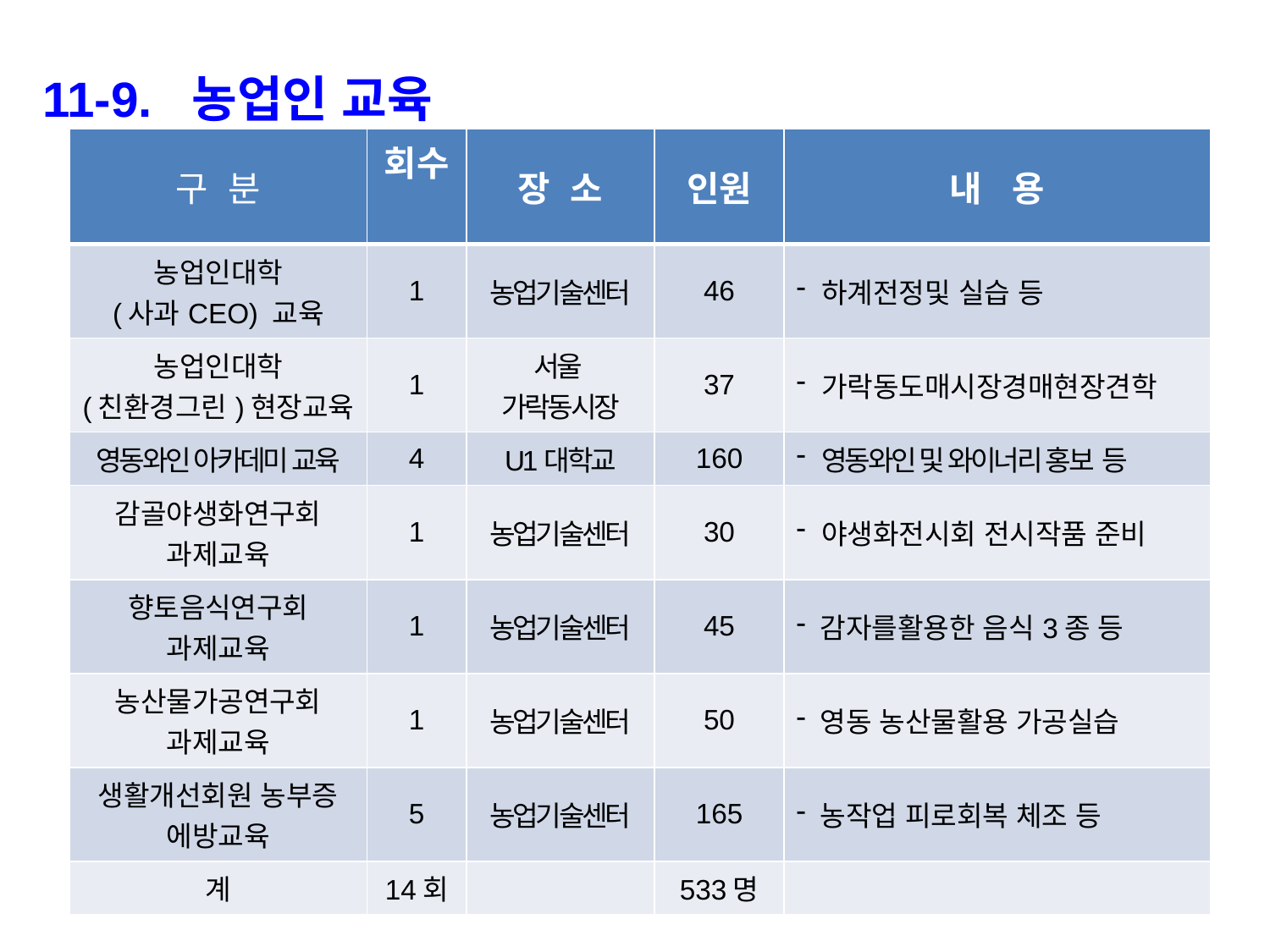

11-9.  농업인 교육

| 구 분 | 회수 | 장 소 | 인원 | 내 용 |
| --- | --- | --- | --- | --- |
| 농업인대학 (사과CEO) 교육 | 1 | 농업기술센터 | 46 | 하계전정및 실습 등 |
| 농업인대학 (친환경그린)현장교육 | 1 | 서울 가락동시장 | 37 | 가락동도매시장경매현장견학 |
| 영동와인 아카데미 교육 | 4 | U1대학교 | 160 | 영동와인 및 와이너리 홍보 등 |
| 감골야생화연구회 과제교육 | 1 | 농업기술센터 | 30 | 야생화전시회 전시작품 준비 |
| 향토음식연구회 과제교육 | 1 | 농업기술센터 | 45 | 감자를활용한 음식3종 등 |
| 농산물가공연구회 과제교육 | 1 | 농업기술센터 | 50 | 영동 농산물활용 가공실습 |
| 생활개선회원 농부증 에방교육 | 5 | 농업기술센터 | 165 | 농작업 피로회복 체조 등 |
| 계 | 14회 |  | 533명 |  |